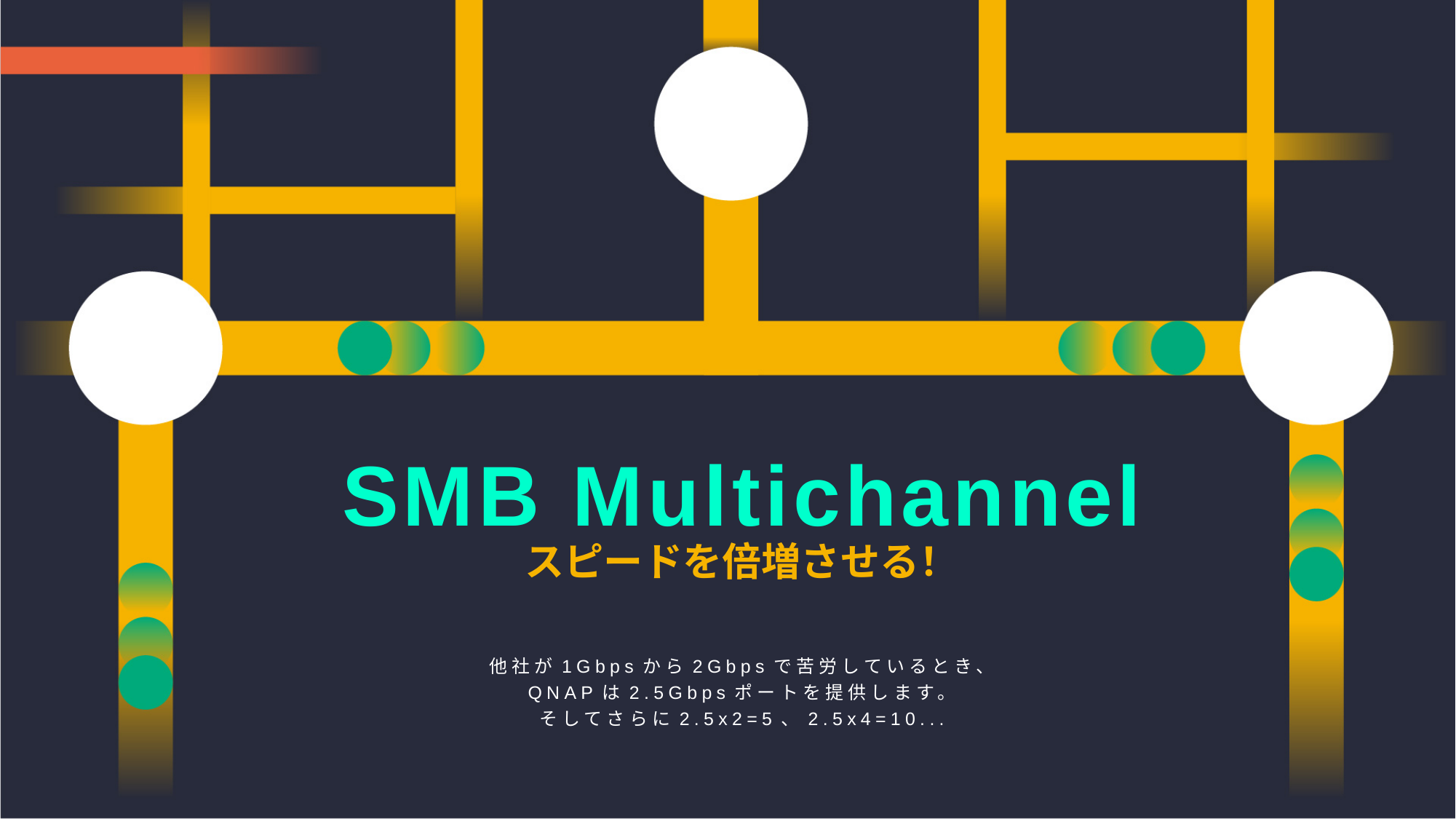

SMB Multichannel
スピードを倍増させる！
他社が1Gbpsから2Gbpsで苦労しているとき、
QNAPは2.5Gbpsポートを提供します。
そしてさらに2.5x2=5、2.5x4=10...